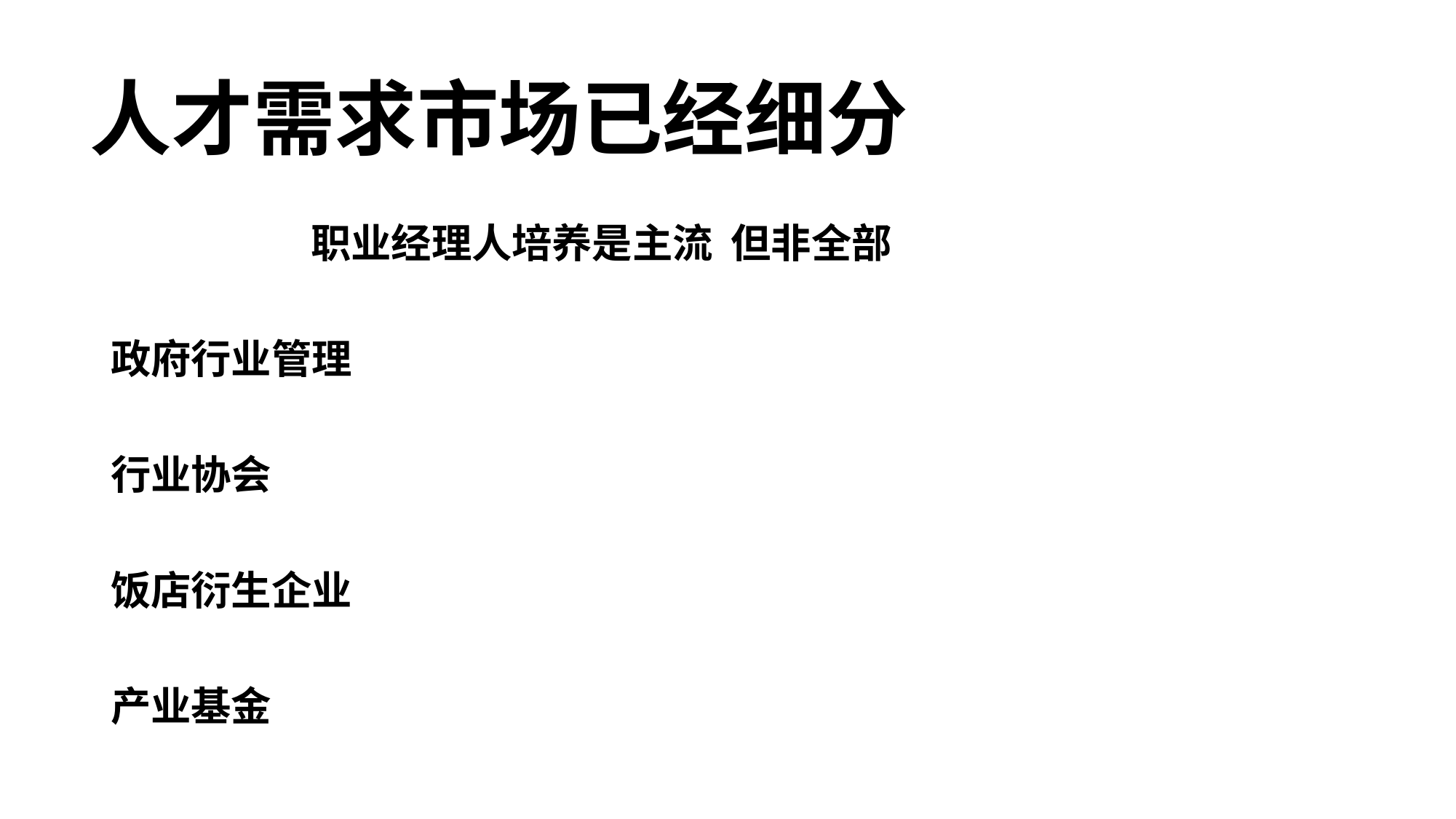

# 人才需求市场已经细分
                     职业经理人培养是主流  但非全部

政府行业管理

行业协会

饭店衍生企业

产业基金